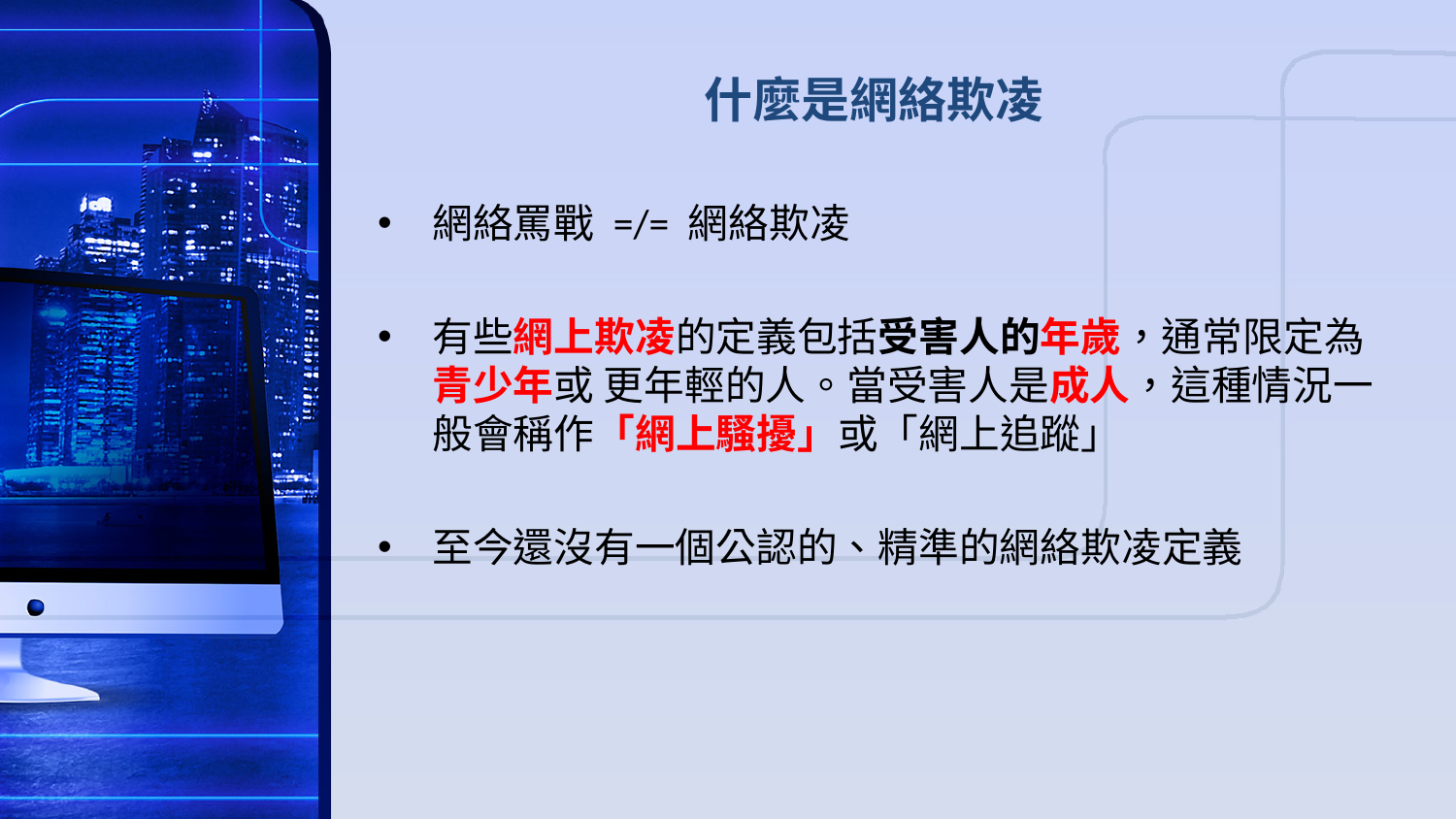

# 什麼是網絡欺凌
網絡罵戰 =/= 網絡欺凌

有些網上欺凌的定義包括受害人的年歲，通常限定為青少年或 更年輕的人。當受害人是成人，這種情況一般會稱作「網上騷擾」或「網上追蹤」

至今還沒有一個公認的、精準的網絡欺凌定義